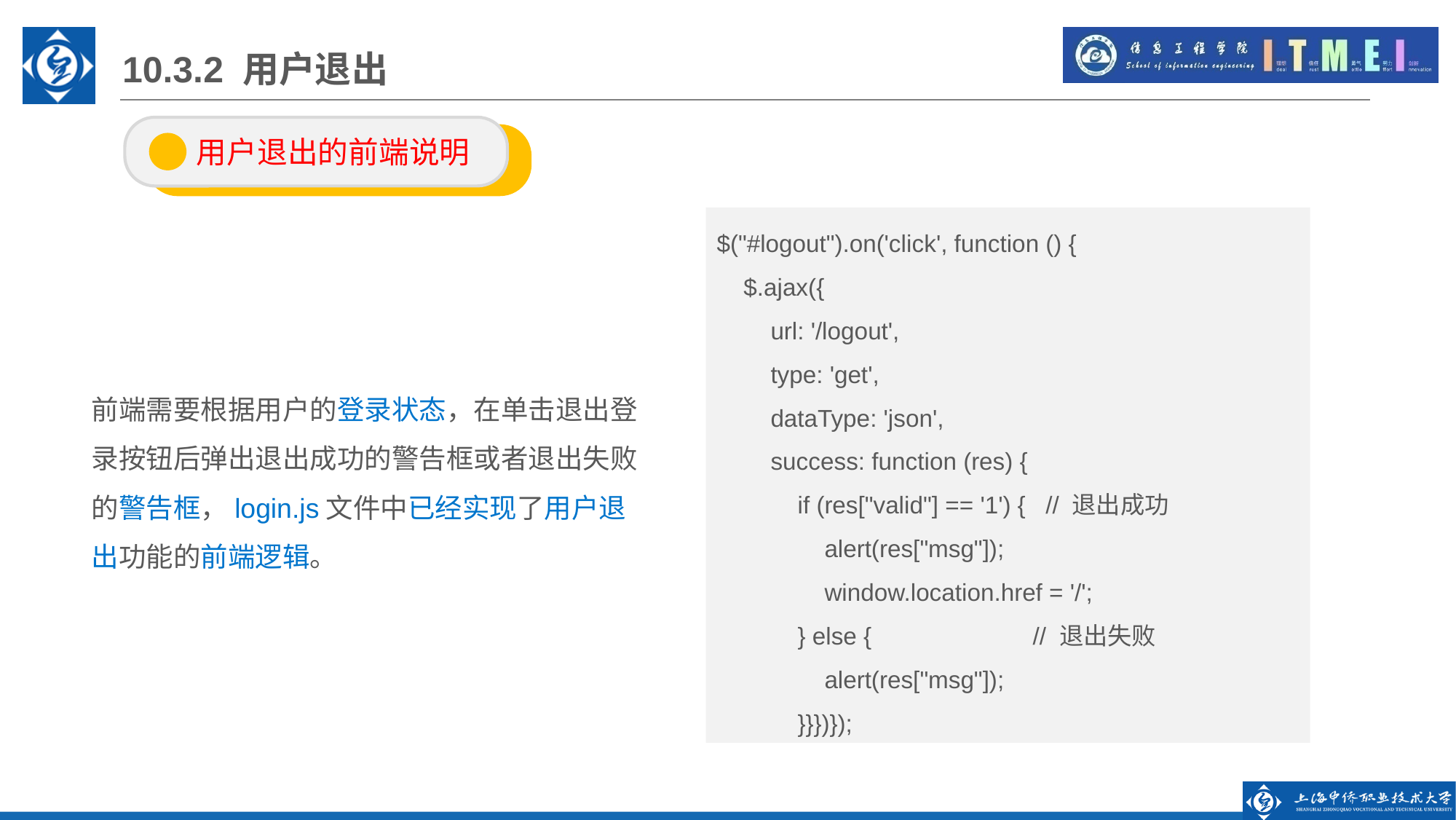

10.3.2 用户退出
    用户退出的前端说明

$("#logout").on('click', function () {
    $.ajax({
        url: '/logout',
        type: 'get',
        dataType: 'json',
        success: function (res) {
            if (res["valid"] == '1') {   // 退出成功
                alert(res["msg"]);
                window.location.href = '/';
            } else {                        // 退出失败
                alert(res["msg"]);
            }}})});
前端需要根据用户的登录状态，在单击退出登录按钮后弹出退出成功的警告框或者退出失败的警告框，login.js文件中已经实现了用户退出功能的前端逻辑。